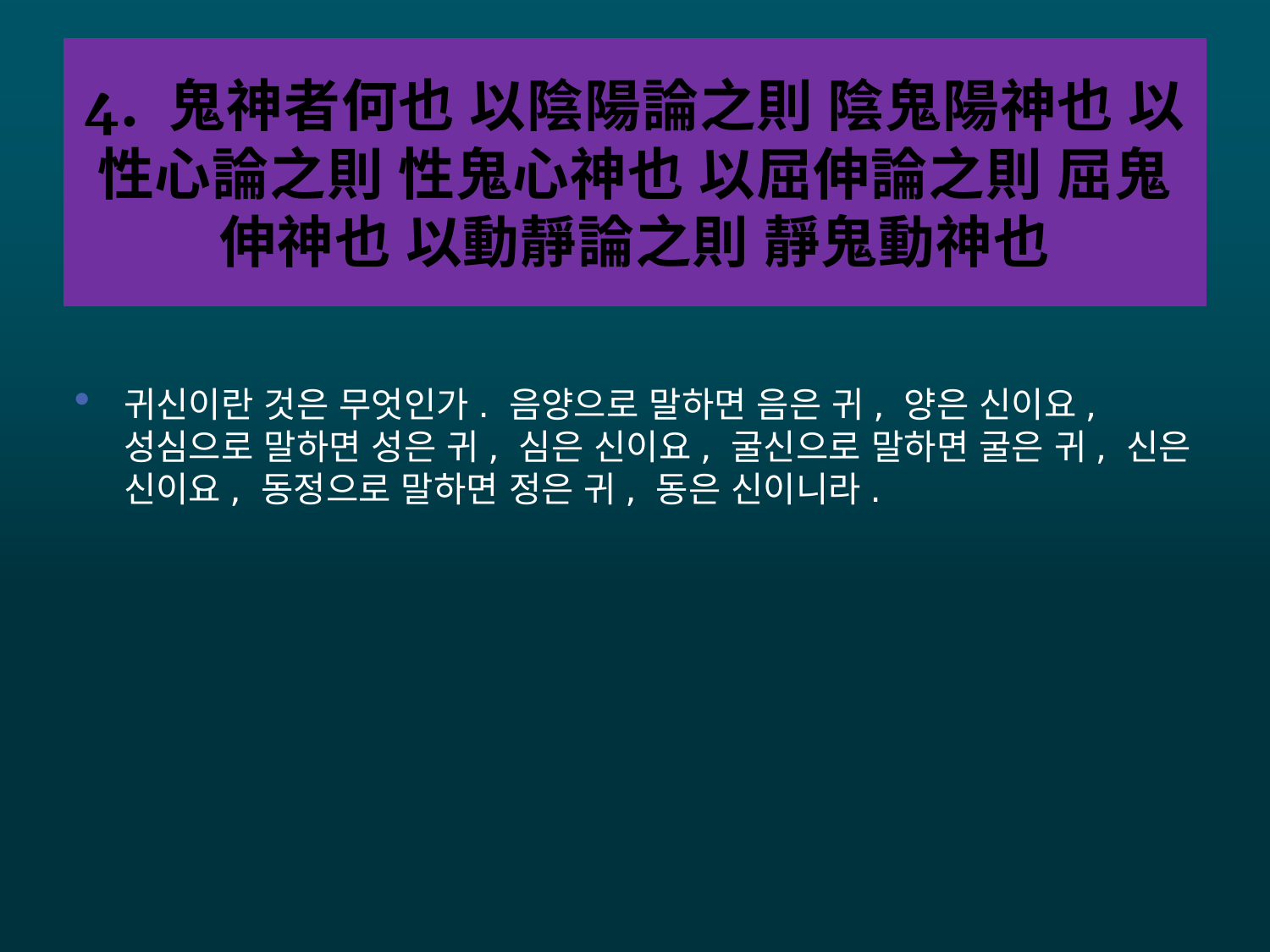

# 4. 鬼神者何也 以陰陽論之則 陰鬼陽神也 以性心論之則 性鬼心神也 以屈伸論之則 屈鬼伸神也 以動靜論之則 靜鬼動神也
귀신이란 것은 무엇인가. 음양으로 말하면 음은 귀, 양은 신이요, 성심으로 말하면 성은 귀, 심은 신이요, 굴신으로 말하면 굴은 귀, 신은 신이요, 동정으로 말하면 정은 귀, 동은 신이니라.